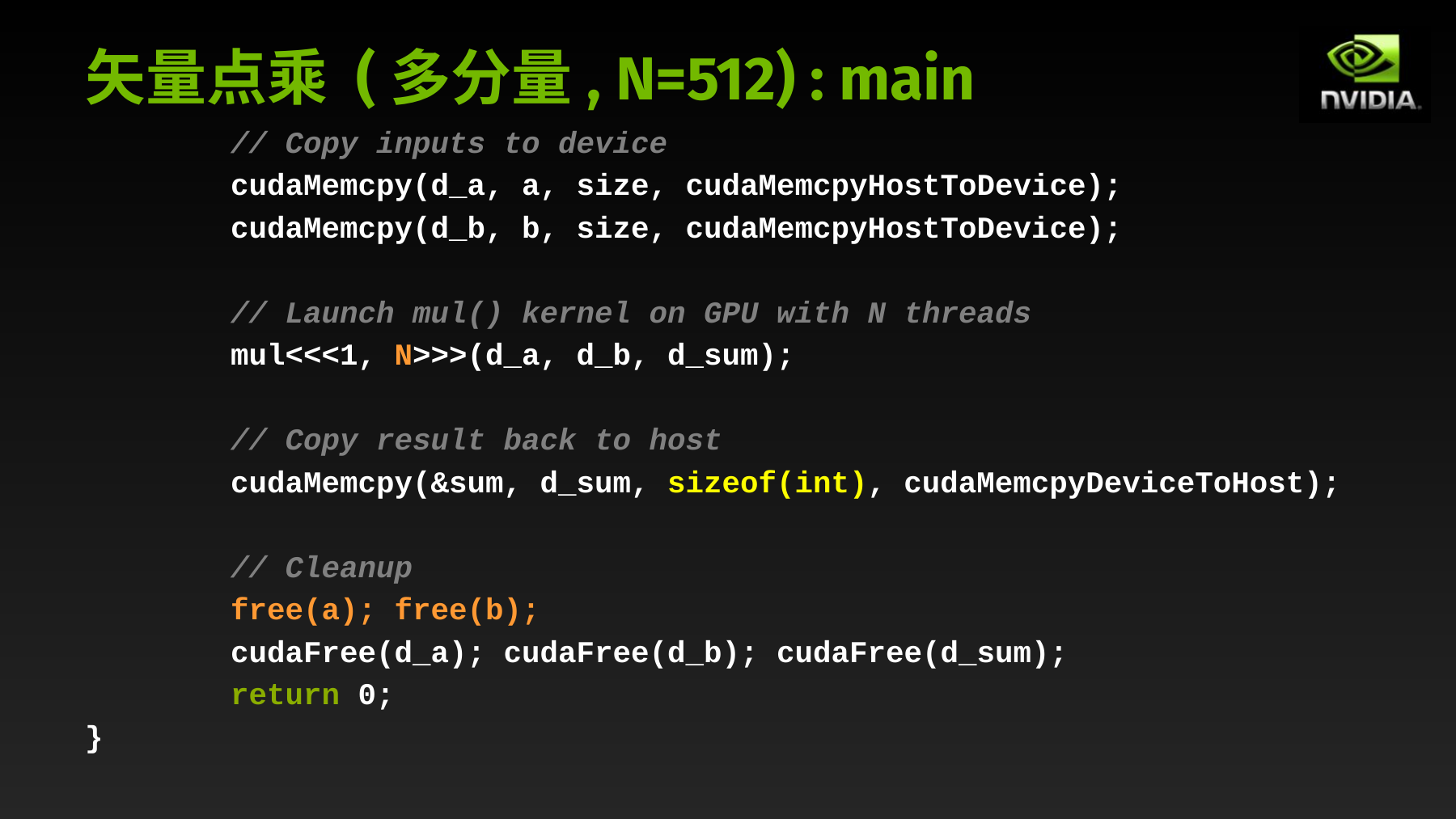

# 矢量点乘 (多分量, N=512) : main
        // Copy inputs to device
        cudaMemcpy(d_a, a, size, cudaMemcpyHostToDevice);
        cudaMemcpy(d_b, b, size, cudaMemcpyHostToDevice);

        // Launch mul() kernel on GPU with N threads
        mul<<<1, N>>>(d_a, d_b, d_sum);

        // Copy result back to host
        cudaMemcpy(&sum, d_sum, sizeof(int), cudaMemcpyDeviceToHost);

        // Cleanup
        free(a); free(b);
        cudaFree(d_a); cudaFree(d_b); cudaFree(d_sum);
        return 0;
}